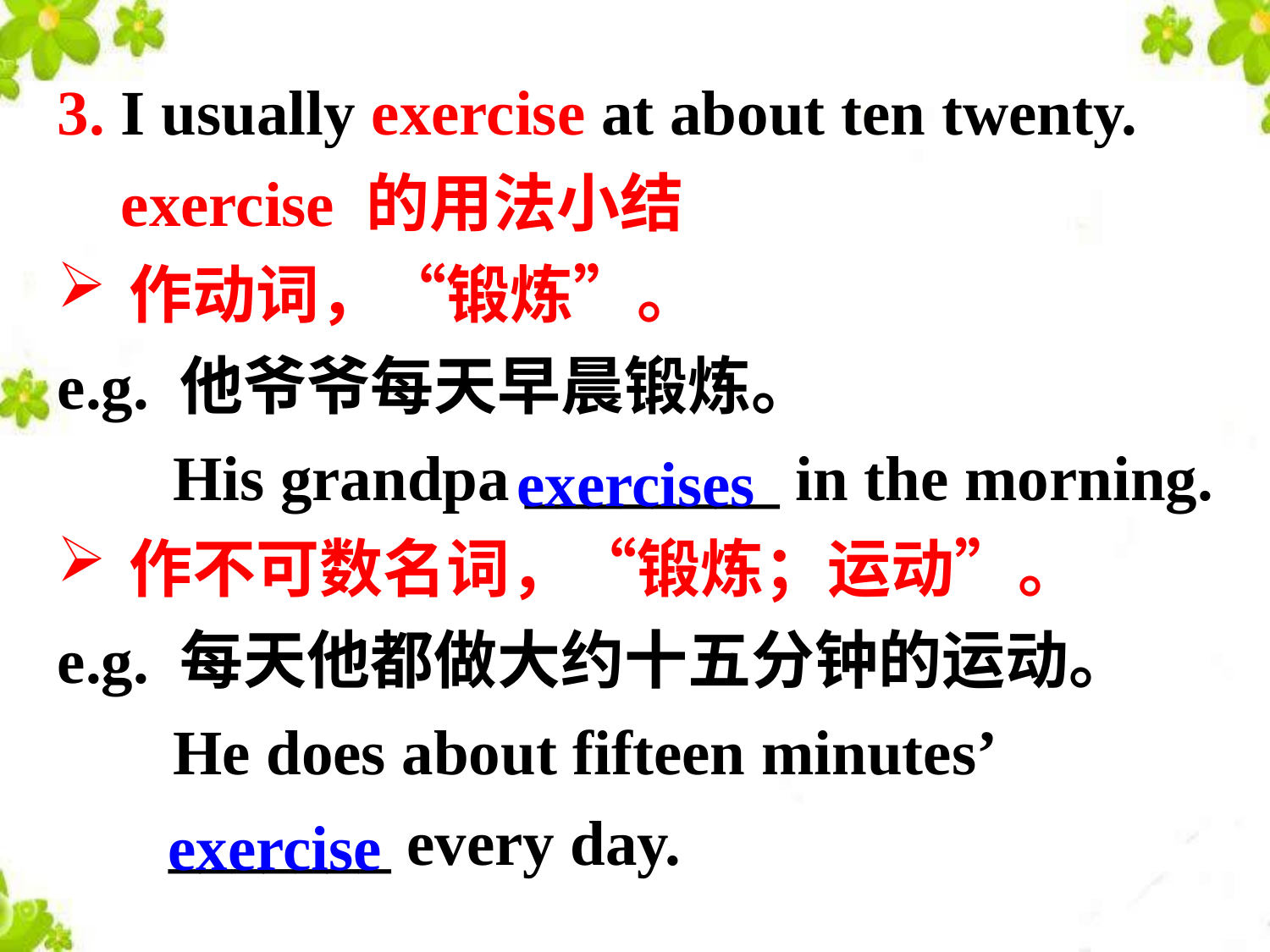

3. I usually exercise at about ten twenty.
    exercise 的用法小结
作动词，“锻炼”。
e.g. 他爷爷每天早晨锻炼。
  His grandpa ________ in the morning.
作不可数名词，“锻炼；运动”。
e.g. 每天他都做大约十五分钟的运动。
  He does about fifteen minutes’
       _______ every day.
exercises
exercise